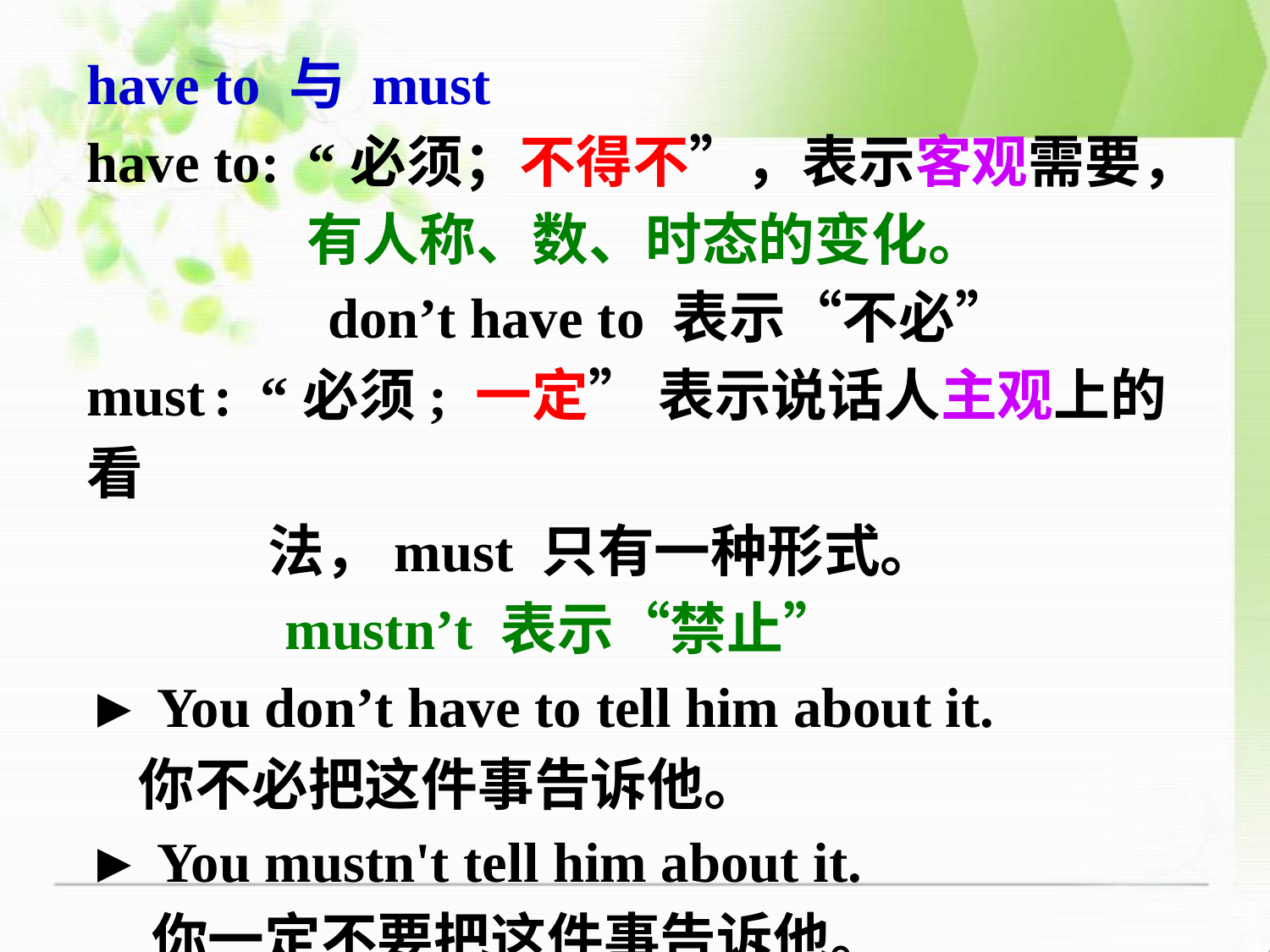

have to 与 must
have to:  “必须；不得不”，表示客观需要，
                有人称、数、时态的变化。
                 don’t have to 表示“不必”
must	:  “必须; 一定” 表示说话人主观上的看
             法，must 只有一种形式。
              mustn’t 表示“禁止”
► You don’t have to tell him about it.
   你不必把这件事告诉他。
► You mustn't tell him about it.
    你一定不要把这件事告诉他。